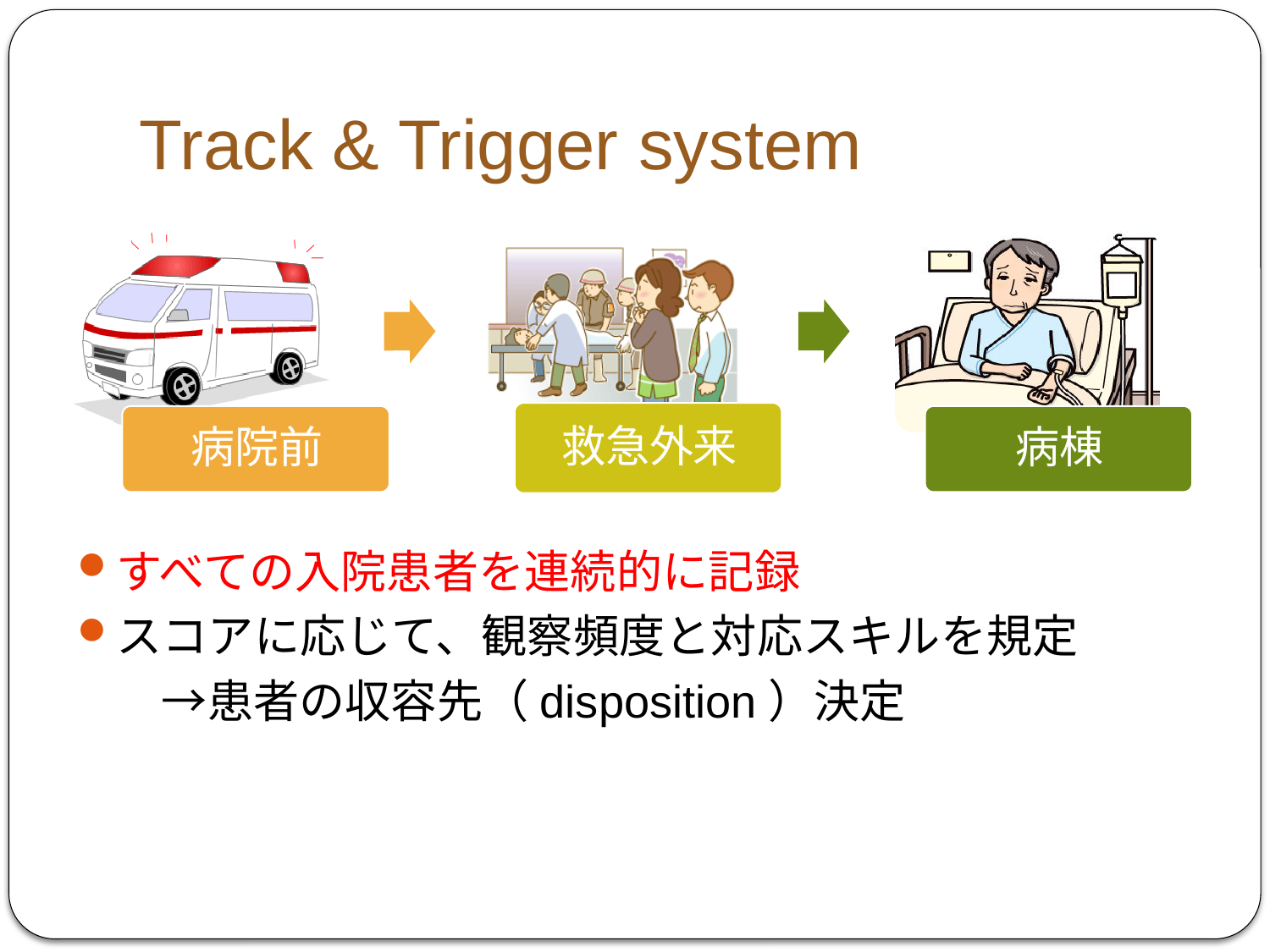

# Track & Trigger system
病院前

救急外来

病棟
すべての入院患者を連続的に記録
スコアに応じて、観察頻度と対応スキルを規定
	　→患者の収容先（disposition）決定